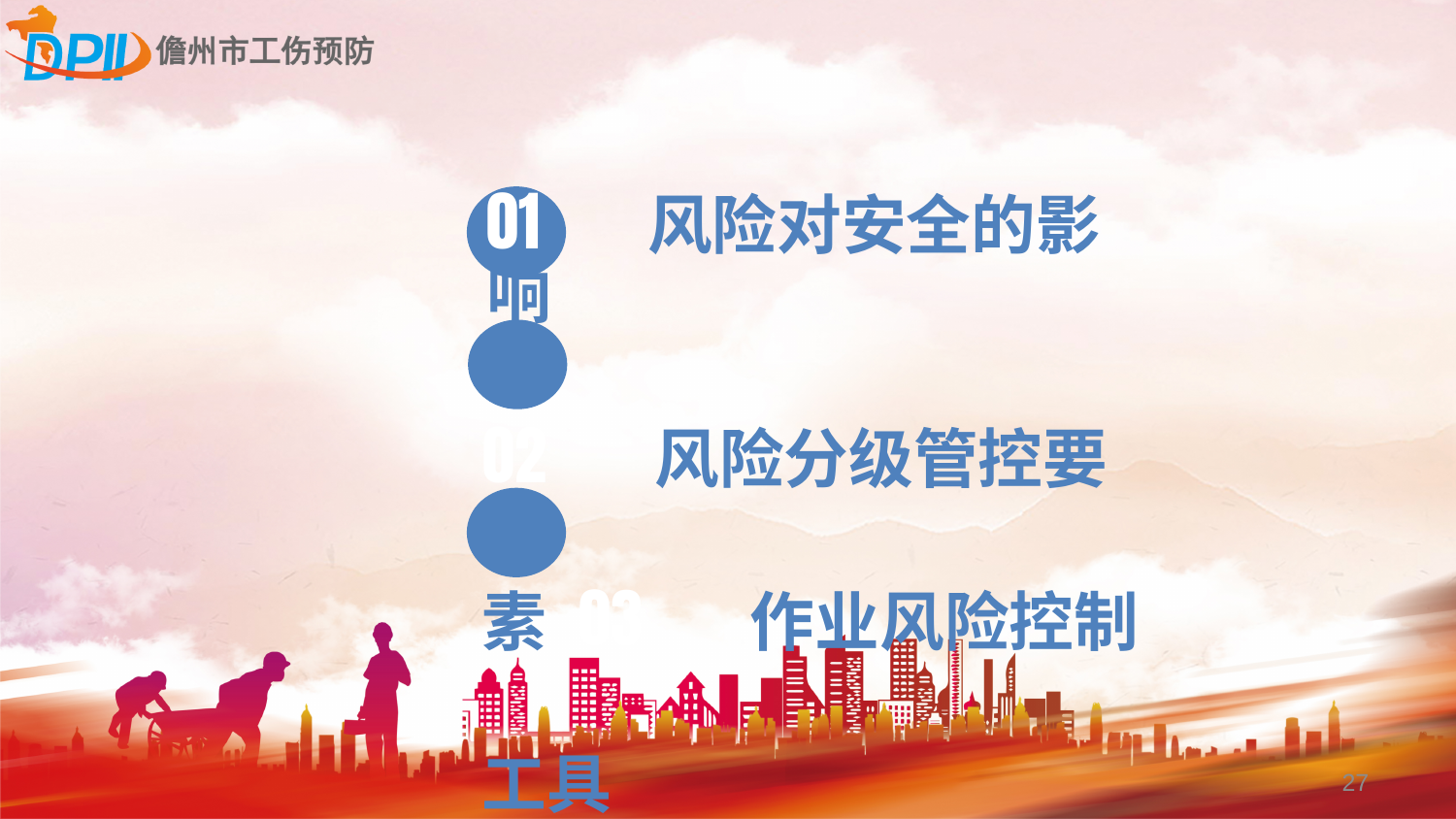

01      风险对安全的影响
02      风险分级管控要素 03      作业风险控制工具

27